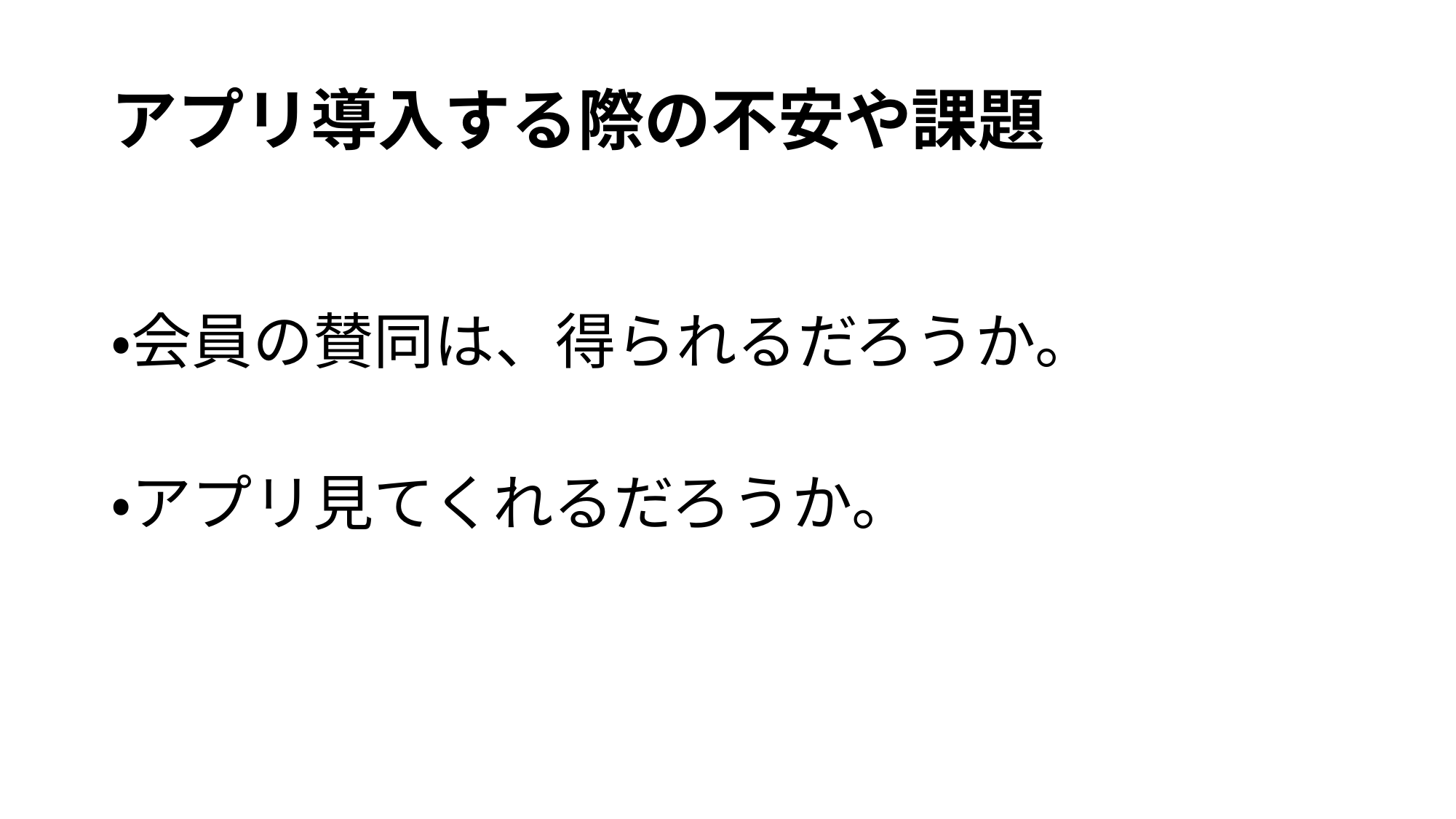

# アプリ導入する際の不安や課題

・会員の賛同は、得られるだろうか。

・アプリ見てくれるだろうか。